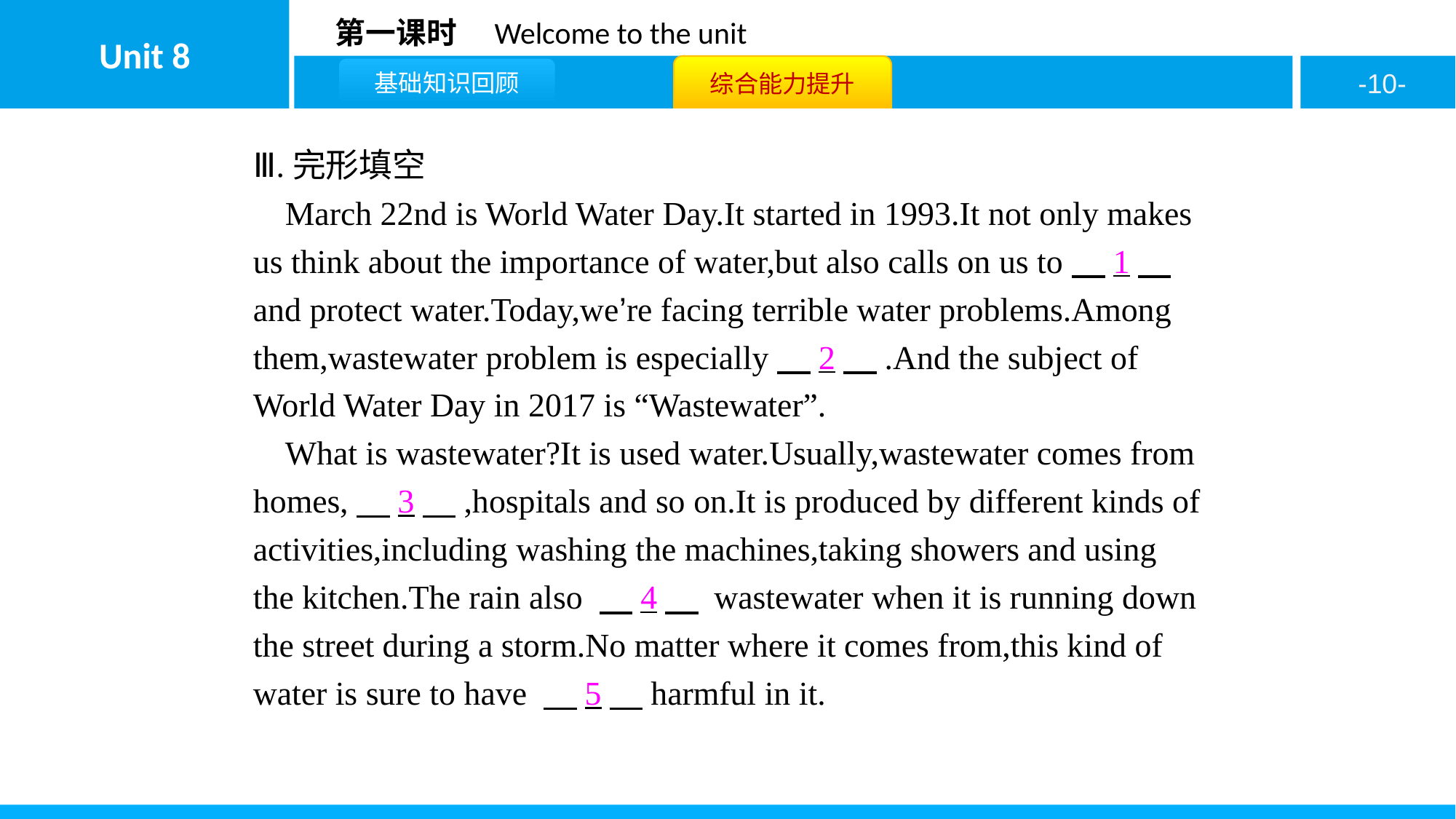

Ⅲ.完形填空
March 22nd is World Water Day.It started in 1993.It not only makes us think about the importance of water,but also calls on us to　1　and protect water.Today,we’re facing terrible water problems.Among them,wastewater problem is especially　2　.And the subject of World Water Day in 2017 is “Wastewater”.
What is wastewater?It is used water.Usually,wastewater comes from homes,　3　,hospitals and so on.It is produced by different kinds of activities,including washing the machines,taking showers and using the kitchen.The rain also 　4　 wastewater when it is running down the street during a storm.No matter where it comes from,this kind of water is sure to have 　5　harmful in it.